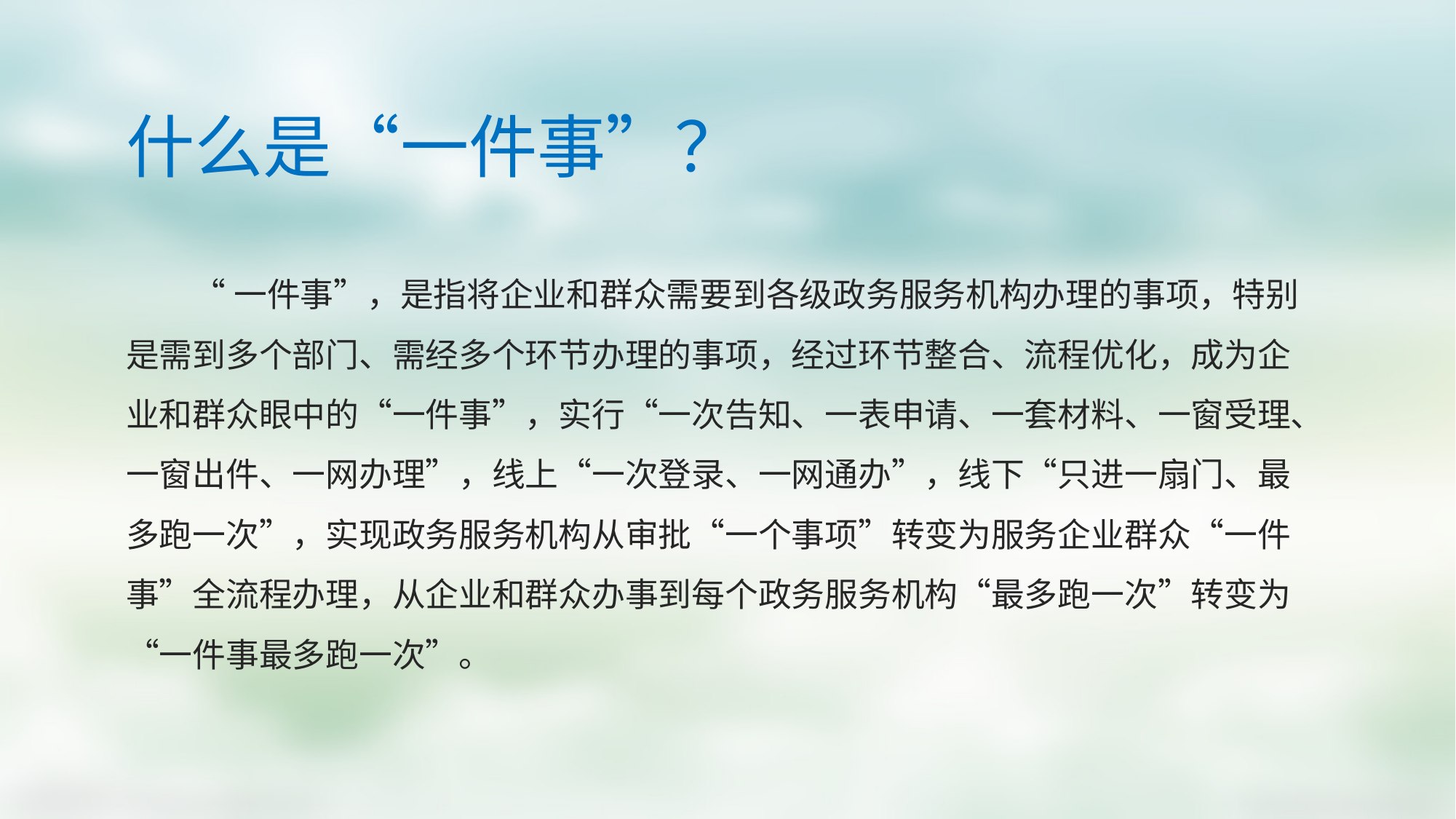

什么是“一件事”？
“一件事”，是指将企业和群众需要到各级政务服务机构办理的事项，特别是需到多个部门、需经多个环节办理的事项，经过环节整合、流程优化，成为企业和群众眼中的“一件事”，实行“一次告知、一表申请、一套材料、一窗受理、一窗出件、一网办理”，线上“一次登录、一网通办”，线下“只进一扇门、最多跑一次”，实现政务服务机构从审批“一个事项”转变为服务企业群众“一件事”全流程办理，从企业和群众办事到每个政务服务机构“最多跑一次”转变为“一件事最多跑一次”。
2